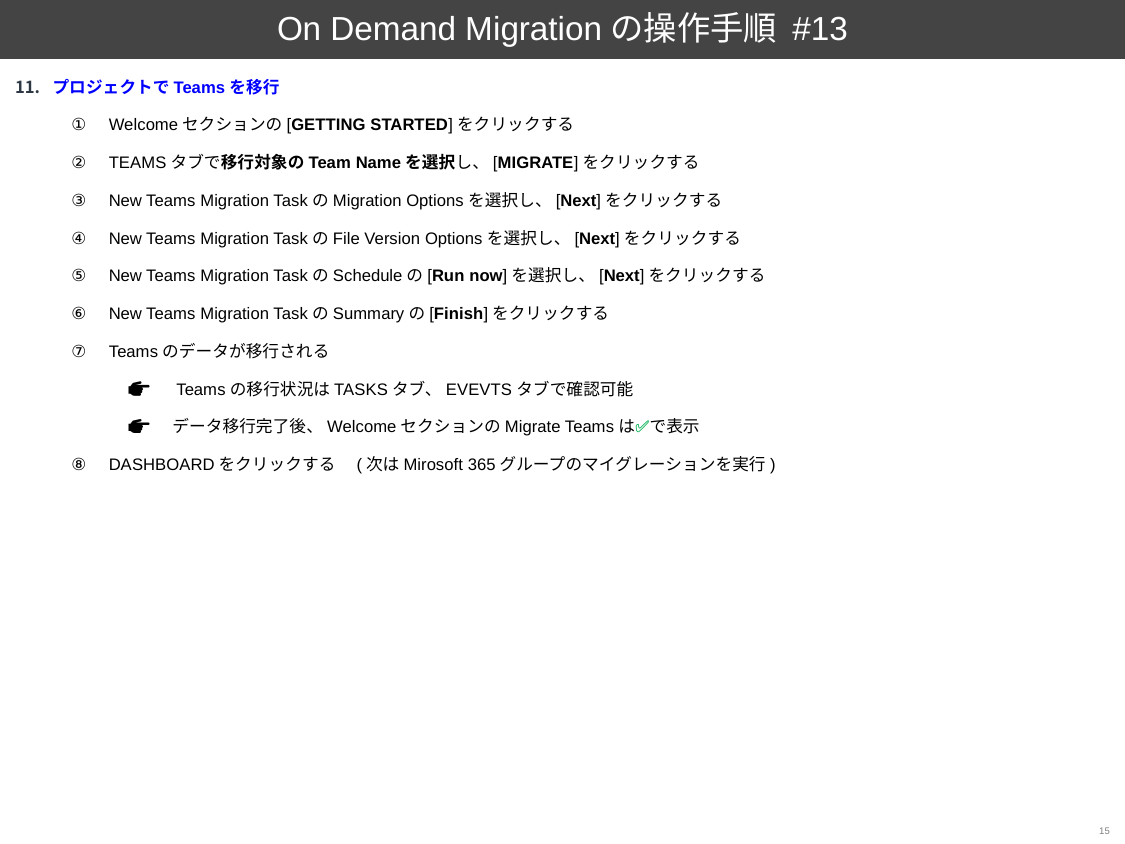

# On Demand Migrationの操作手順 #13
プロジェクトでTeamsを移行
Welcomeセクションの[GETTING STARTED]をクリックする
TEAMSタブで移行対象のTeam Nameを選択し、[MIGRATE]をクリックする
New Teams Migration TaskのMigration Optionsを選択し、[Next]をクリックする
New Teams Migration TaskのFile Version Optionsを選択し、[Next]をクリックする
New Teams Migration TaskのScheduleの[Run now]を選択し、[Next]をクリックする
New Teams Migration TaskのSummaryの[Finish]をクリックする
Teamsのデータが移行される
　Teamsの移行状況はTASKSタブ、EVEVTSタブで確認可能
　データ移行完了後、WelcomeセクションのMigrate Teamsは✅で表示
DASHBOARDをクリックする　(次はMirosoft 365グループのマイグレーションを実行)